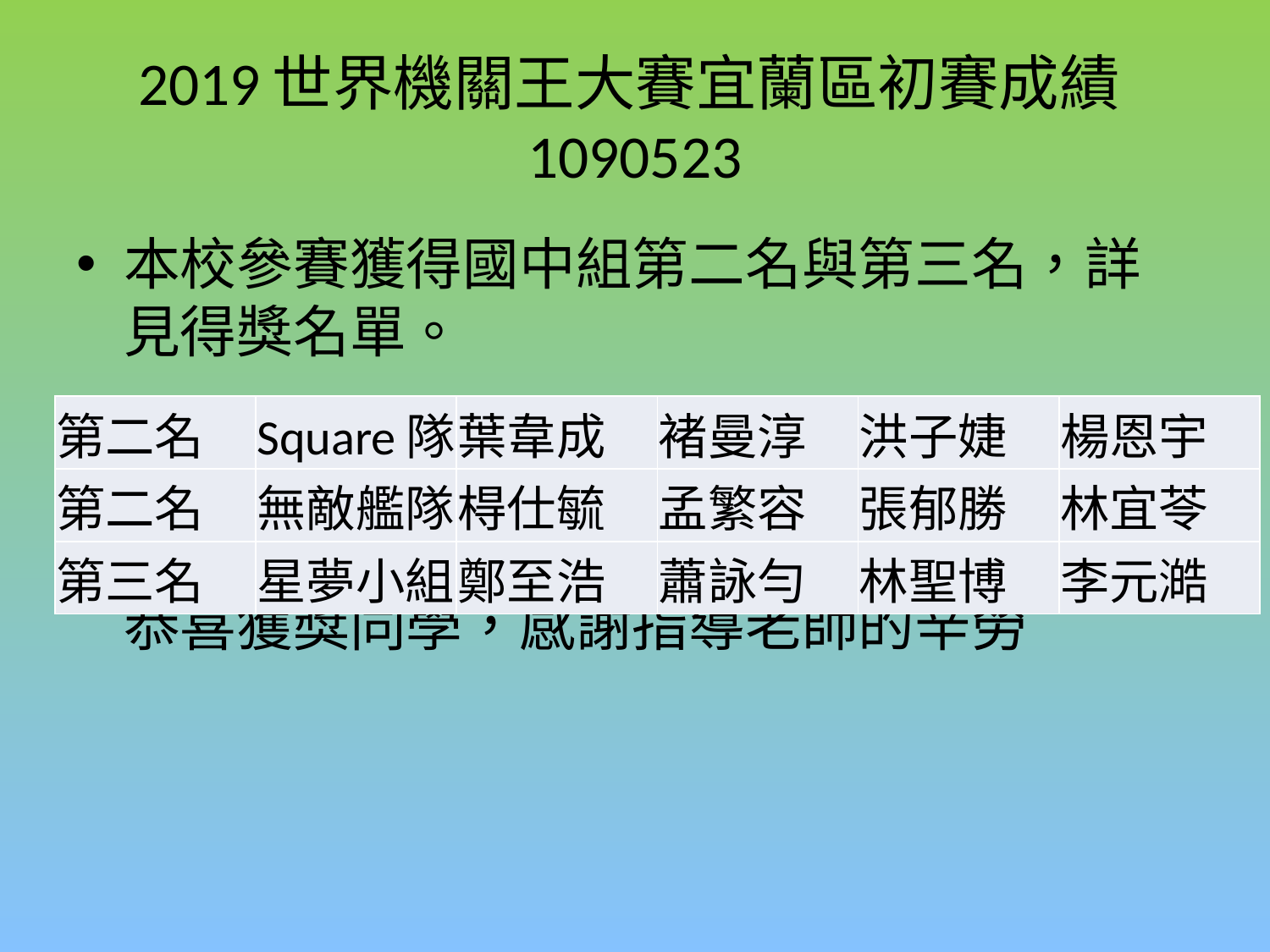

# 2019世界機關王大賽宜蘭區初賽成績1090523
本校參賽獲得國中組第二名與第三名，詳見得獎名單。

恭喜獲獎同學，感謝指導老師的辛勞
| 第二名 | Square隊 | 葉韋成 | 褚曼淳 | 洪子婕 | 楊恩宇 |
| --- | --- | --- | --- | --- | --- |
| 第二名 | 無敵艦隊 | 棏仕毓 | 孟繁容 | 張郁勝 | 林宜苓 |
| 第三名 | 星夢小組 | 鄭至浩 | 蕭詠勻 | 林聖博 | 李元澔 |